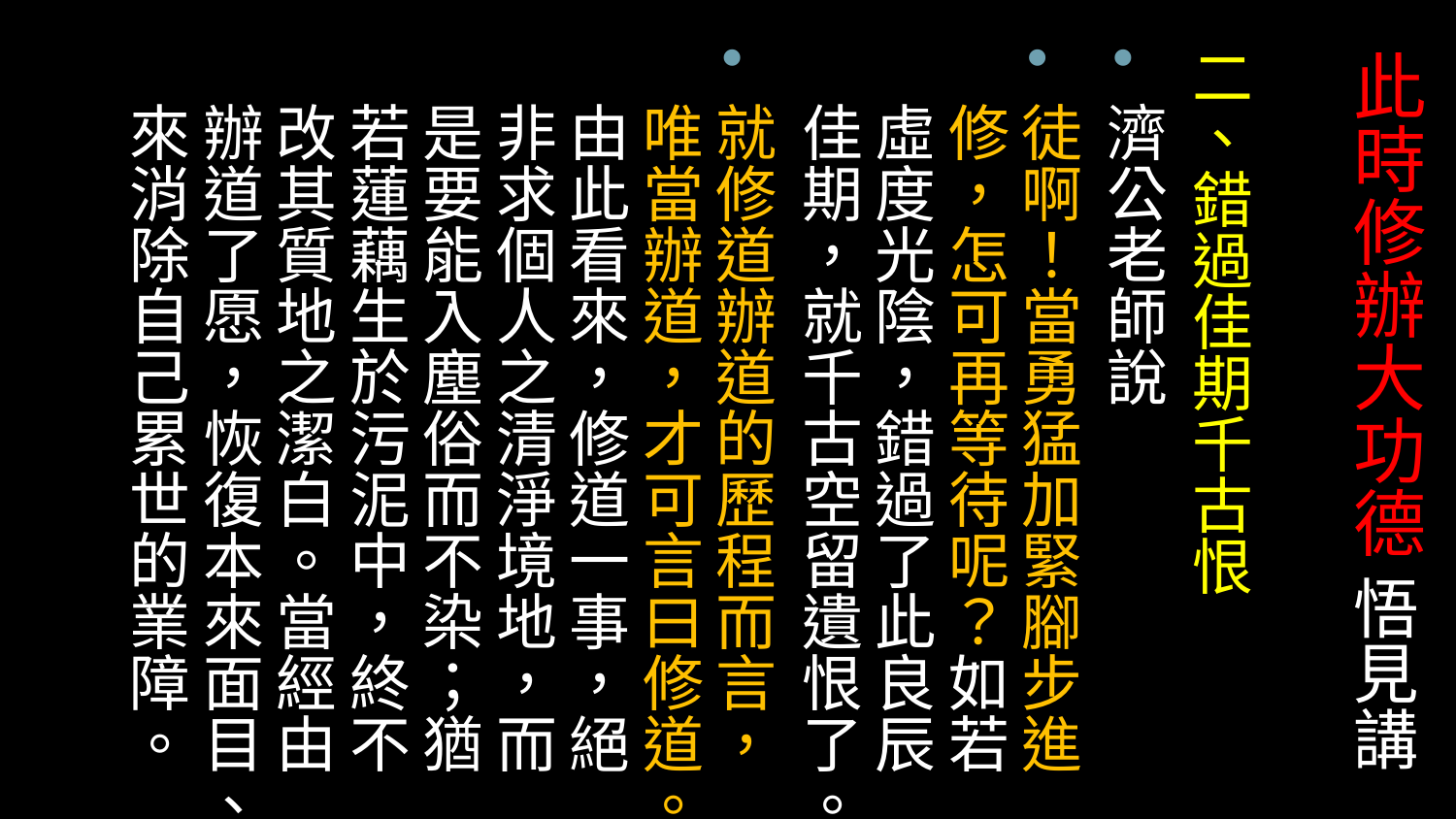

二、錯過佳期千古恨
濟公老師說
徒啊！當勇猛加緊腳步進修，怎可再等待呢？如若虛度光陰，錯過了此良辰佳期，就千古空留遺恨了。
就修道辦道的歷程而言，唯當辦道，才可言曰修道。由此看來，修道一事，絕非求個人之清淨境地，而是要能入塵俗而不染；猶若蓮藕生於污泥中，終不改其質地之潔白。當經由辦道了愿，恢復本來面目、來消除自己累世的業障。

# 此時修辦大功德 悟見講